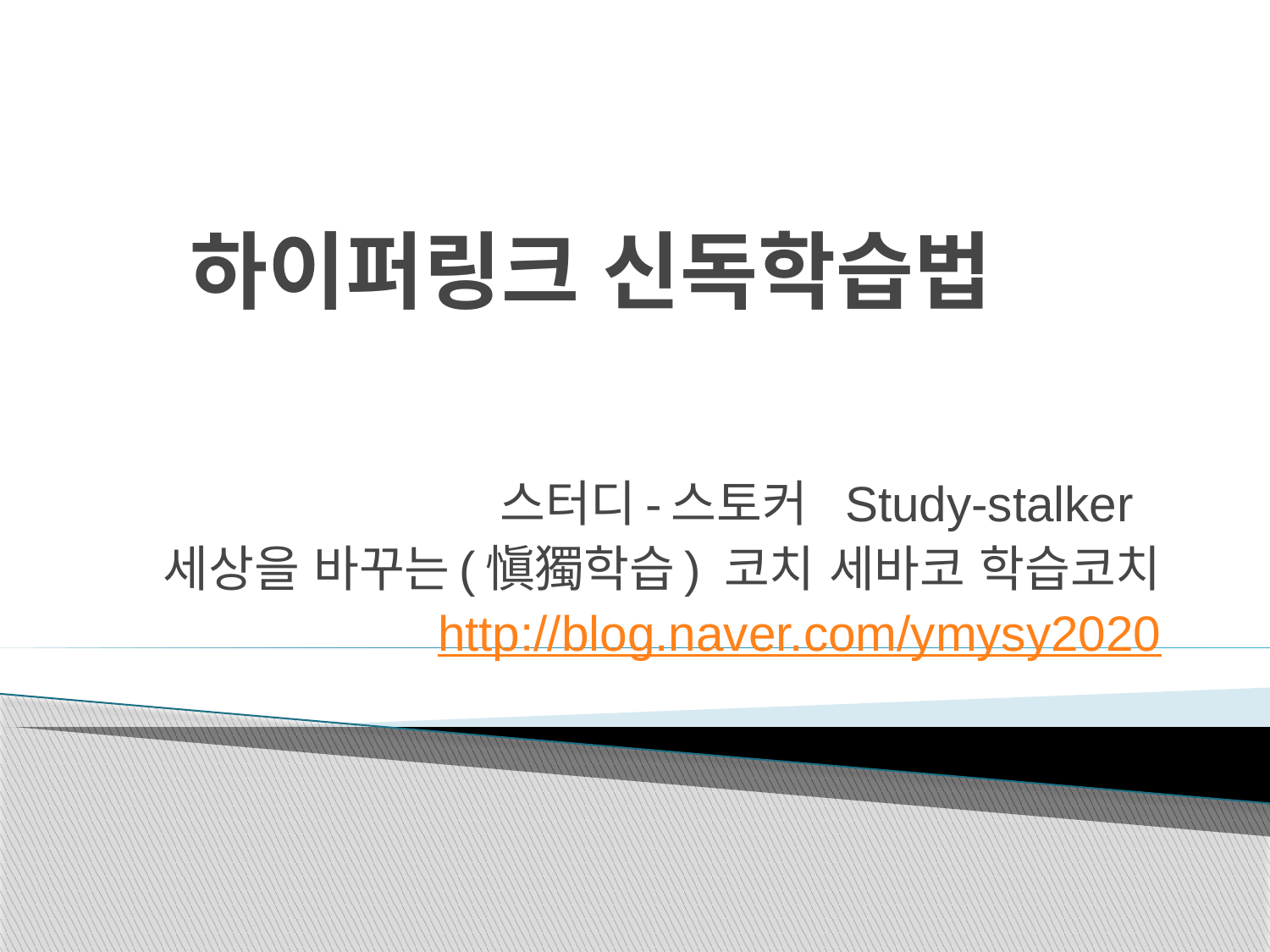

# 하이퍼링크 신독학습법

스터디-스토커  Study-stalker
세상을 바꾸는(愼獨학습) 코치 세바코 학습코치
http://blog.naver.com/ymysy2020